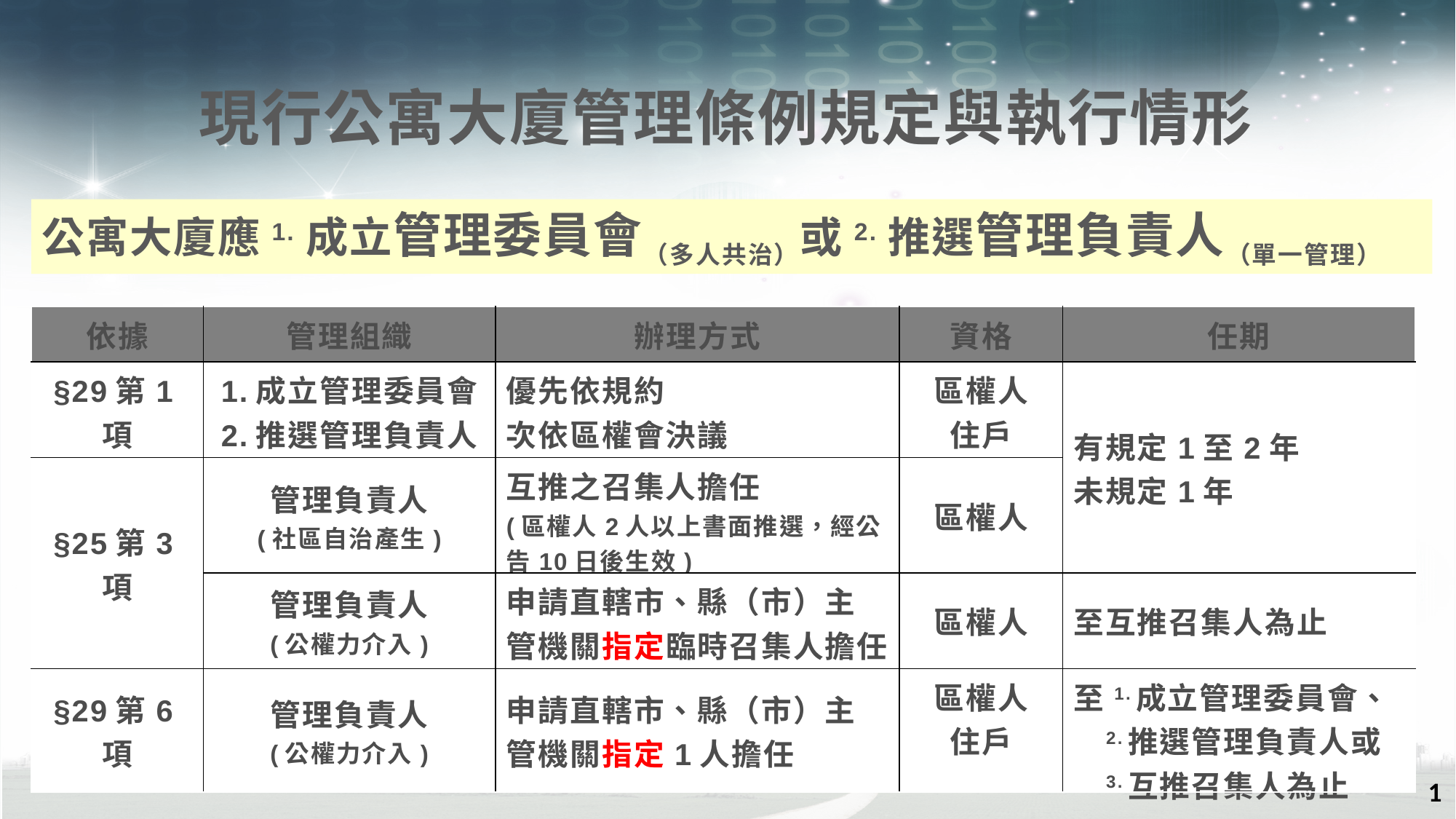

現行公寓大廈管理條例規定與執行情形
公寓大廈應1.成立管理委員會（多人共治）或2.推選管理負責人（單一管理）
| 依據 | 管理組織 | 辦理方式 | 資格 | 任期 |
| --- | --- | --- | --- | --- |
| §29第1項 | 1.成立管理委員會 2.推選管理負責人 | 優先依規約 次依區權會決議 | 區權人 住戶 | 有規定1至2年 未規定1年 |
| §25第3項 | 管理負責人 (社區自治產生) | 互推之召集人擔任 (區權人2人以上書面推選，經公告10日後生效) | 區權人 |  |
|  | 管理負責人 (公權力介入) | 申請直轄市、縣（市）主管機關指定臨時召集人擔任 | 區權人 | 至互推召集人為止 |
| §29第6項 | 管理負責人 (公權力介入) | 申請直轄市、縣（市）主管機關指定1人擔任 | 區權人 住戶 | 至1.成立管理委員會、 2.推選管理負責人或 3.互推召集人為止 |
1